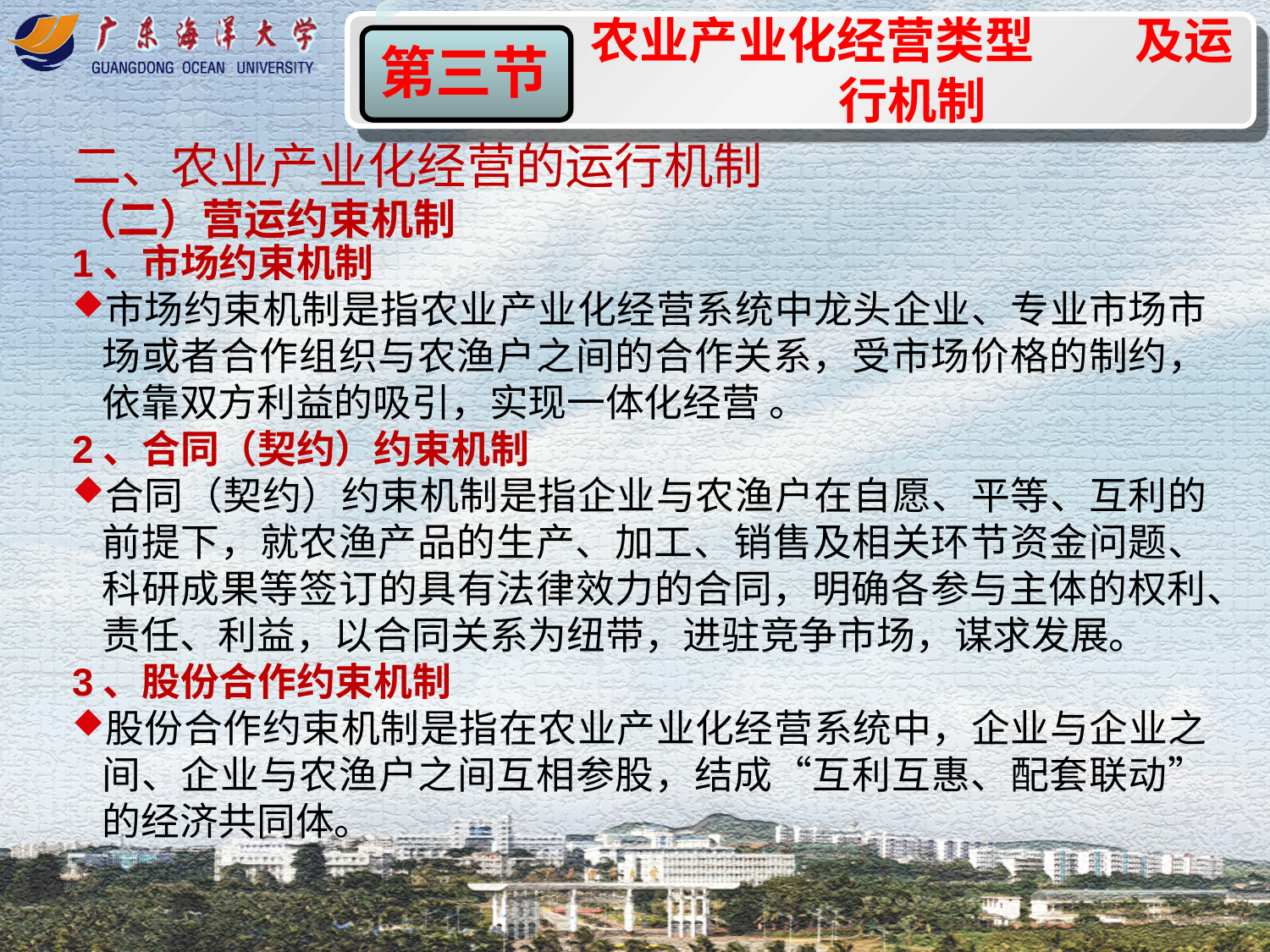

农业产业化经营类型         及运行机制

第一节
第三节
二、农业产业化经营的运行机制
（二）营运约束机制
1、市场约束机制
市场约束机制是指农业产业化经营系统中龙头企业、专业市场市场或者合作组织与农渔户之间的合作关系，受市场价格的制约，依靠双方利益的吸引，实现一体化经营 。
2、合同（契约）约束机制
合同（契约）约束机制是指企业与农渔户在自愿、平等、互利的前提下，就农渔产品的生产、加工、销售及相关环节资金问题、科研成果等签订的具有法律效力的合同，明确各参与主体的权利、责任、利益，以合同关系为纽带，进驻竞争市场，谋求发展。
3、股份合作约束机制
股份合作约束机制是指在农业产业化经营系统中，企业与企业之间、企业与农渔户之间互相参股，结成“互利互惠、配套联动”的经济共同体。